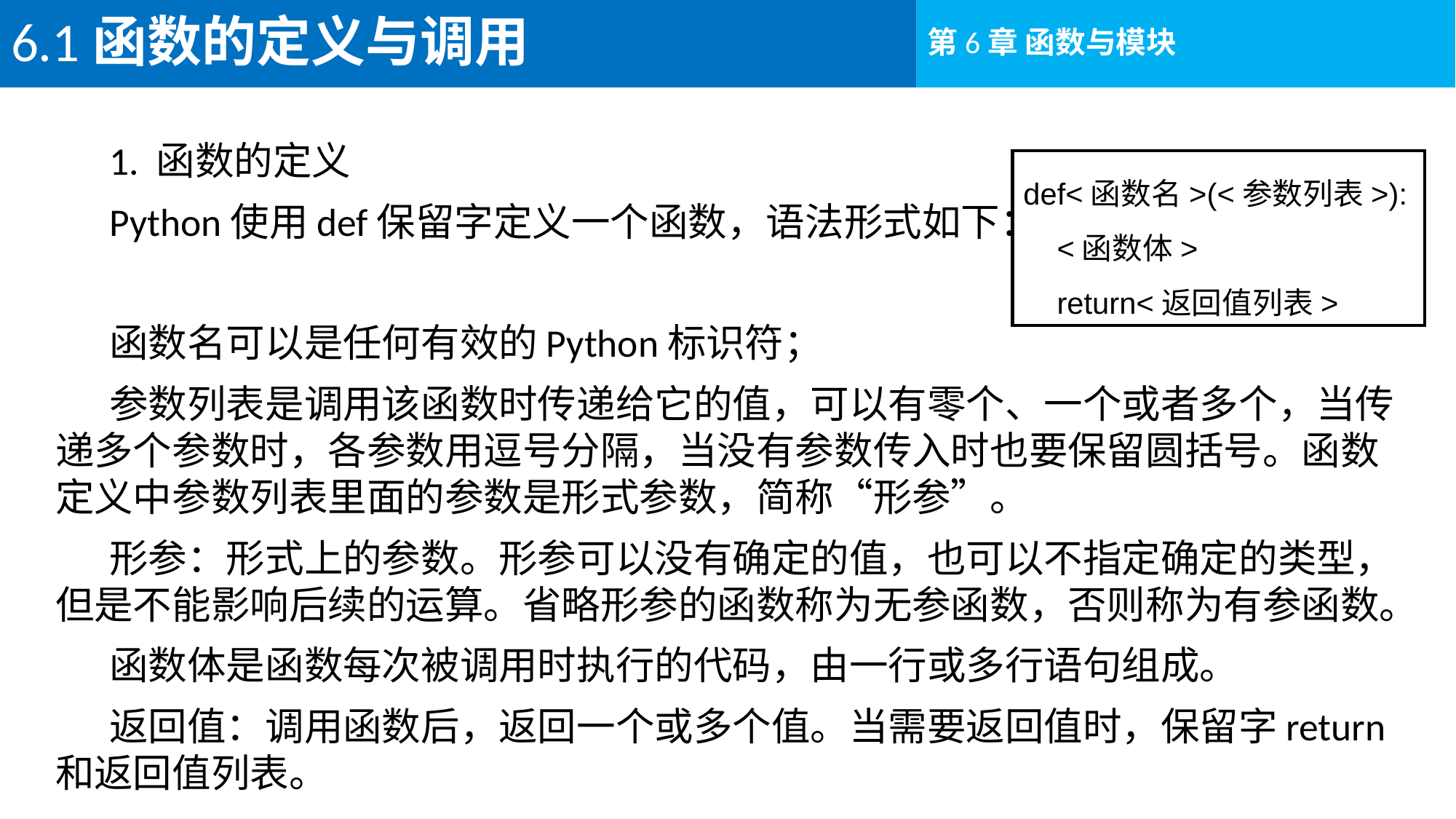

# 6.1函数的定义与调用
1. 函数的定义
Python使用def保留字定义一个函数，语法形式如下：

函数名可以是任何有效的Python标识符；
参数列表是调用该函数时传递给它的值，可以有零个、一个或者多个，当传递多个参数时，各参数用逗号分隔，当没有参数传入时也要保留圆括号。函数定义中参数列表里面的参数是形式参数，简称“形参”。
形参：形式上的参数。形参可以没有确定的值，也可以不指定确定的类型，但是不能影响后续的运算。省略形参的函数称为无参函数，否则称为有参函数。
函数体是函数每次被调用时执行的代码，由一行或多行语句组成。
返回值：调用函数后，返回一个或多个值。当需要返回值时，保留字return和返回值列表。
def<函数名>(<参数列表>):
    <函数体>
    return<返回值列表>